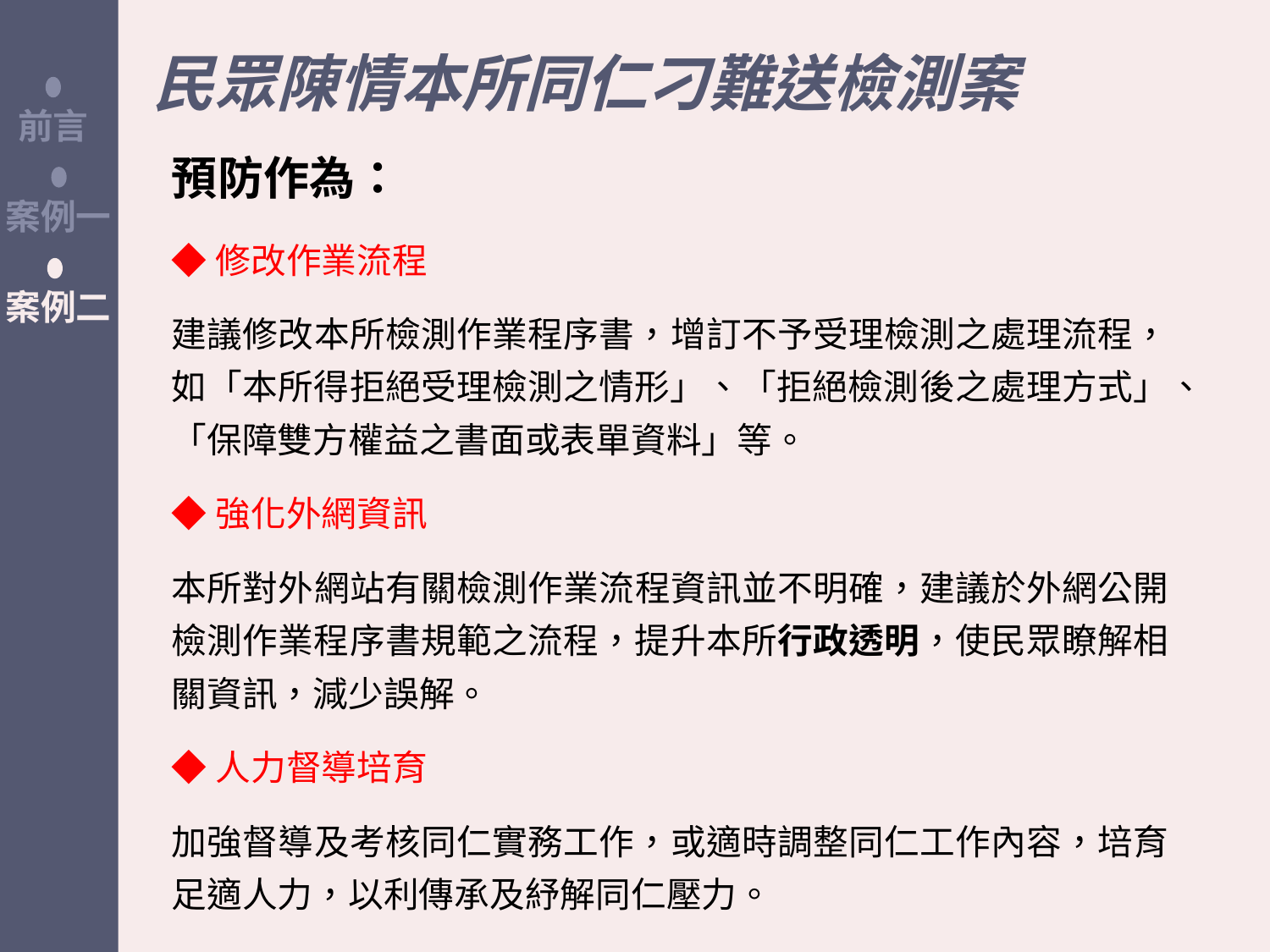

民眾陳情本所同仁刁難送檢測案

前言
預防作為：

案例一
◆修改作業流程
建議修改本所檢測作業程序書，增訂不予受理檢測之處理流程，如「本所得拒絕受理檢測之情形」、「拒絕檢測後之處理方式」、「保障雙方權益之書面或表單資料」等。
◆強化外網資訊
本所對外網站有關檢測作業流程資訊並不明確，建議於外網公開檢測作業程序書規範之流程，提升本所行政透明，使民眾瞭解相關資訊，減少誤解。
◆人力督導培育
加強督導及考核同仁實務工作，或適時調整同仁工作內容，培育足適人力，以利傳承及紓解同仁壓力。

案例二